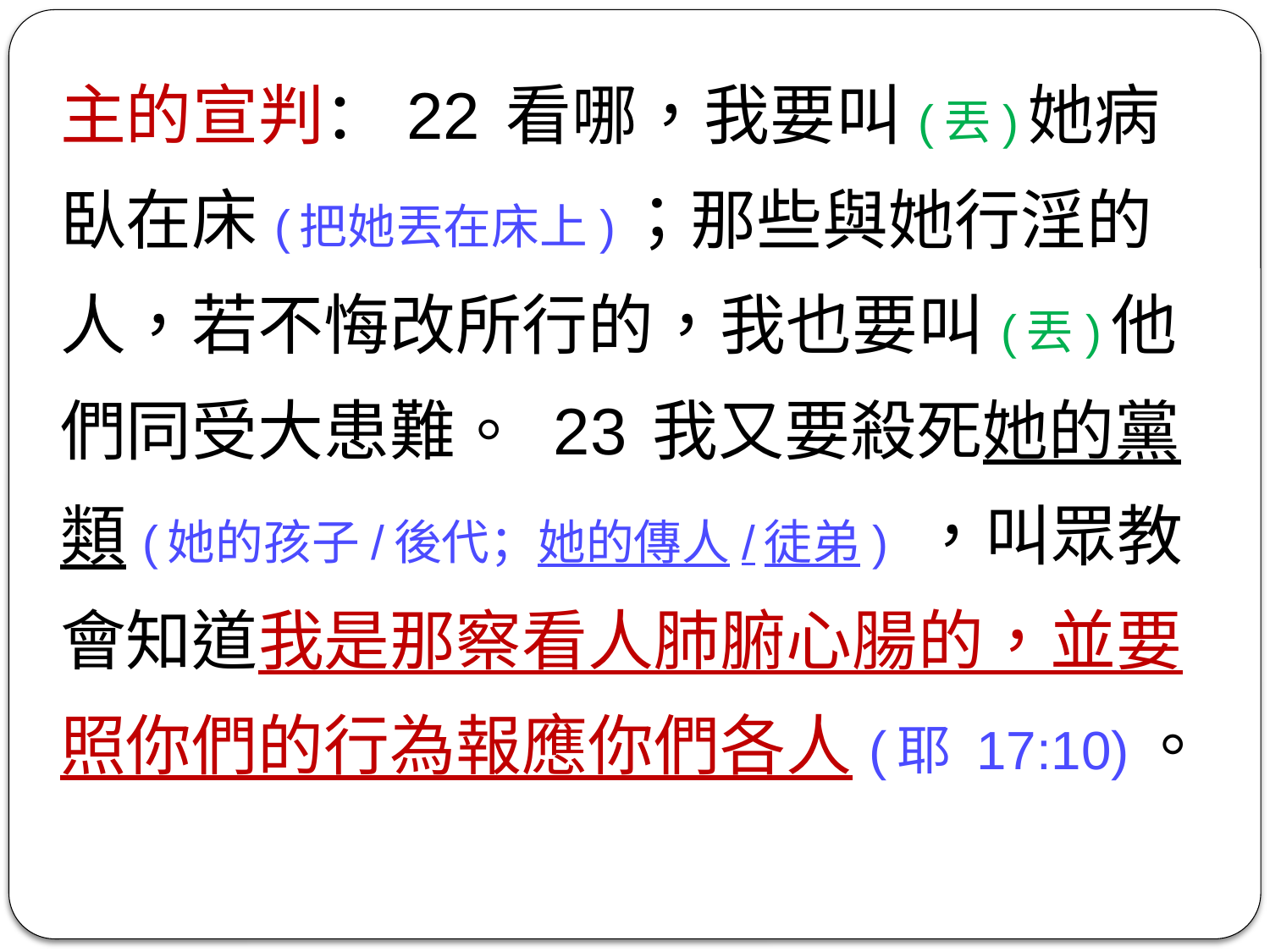

主的宣判：22 看哪，我要叫(丟)她病臥在床(把她丟在床上)；那些與她行淫的人，若不悔改所行的，我也要叫(丟)他們同受大患難。 23 我又要殺死她的黨類(她的孩子/後代；她的傳人/徒弟) ，叫眾教會知道我是那察看人肺腑心腸的，並要照你們的行為報應你們各人(耶 17:10)。